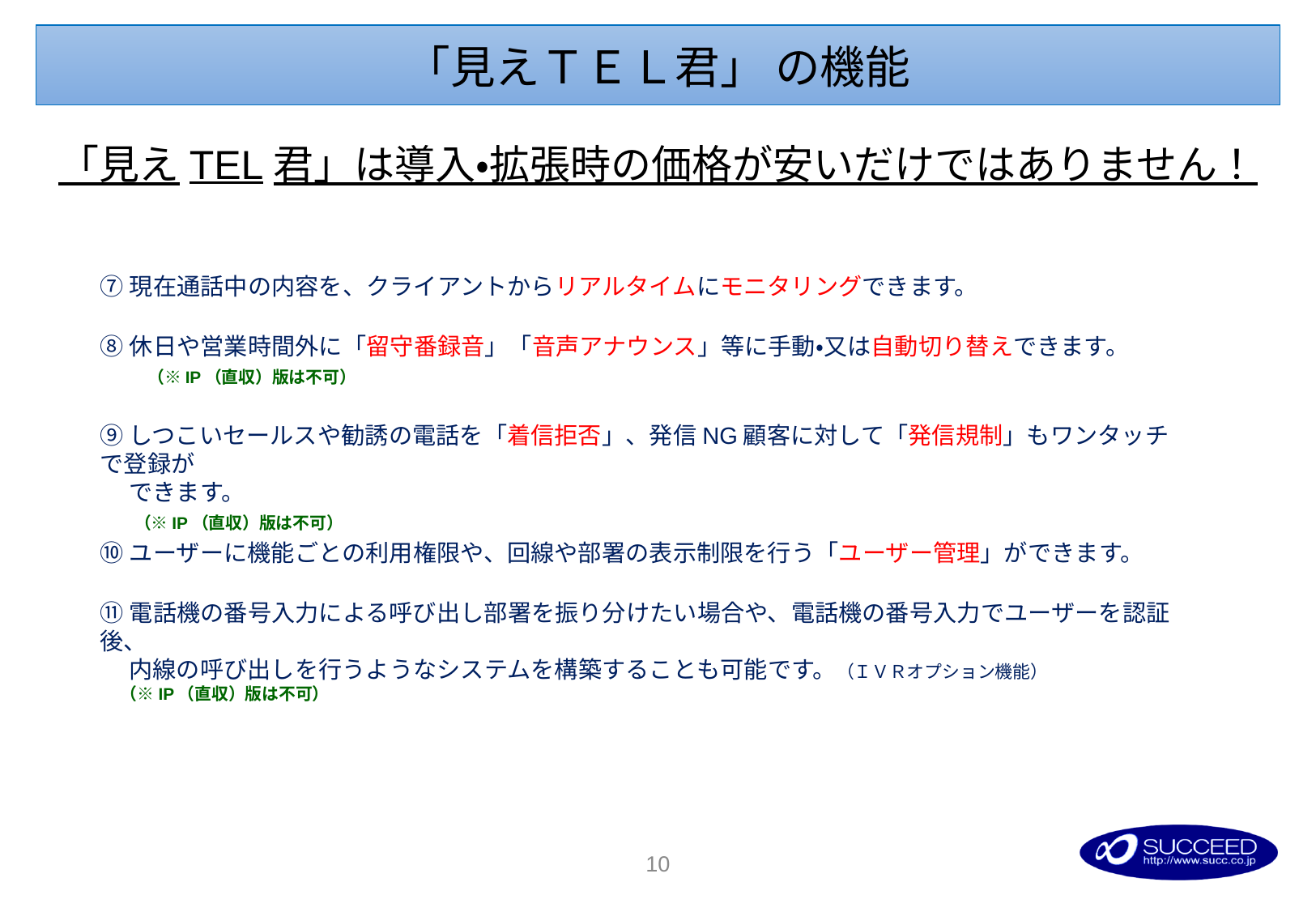

# 「見えＴＥＬ君」 の機能
「見えTEL君」は導入・拡張時の価格が安いだけではありません！
⑦現在通話中の内容を、クライアントからリアルタイムにモニタリングできます。
⑧休日や営業時間外に「留守番録音」「音声アナウンス」等に手動・又は自動切り替えできます。
　　（※IP（直収）版は不可）
⑨しつこいセールスや勧誘の電話を「着信拒否」、発信NG顧客に対して「発信規制」もワンタッチで登録が
　 できます。
　  （※IP（直収）版は不可）
⑩ユーザーに機能ごとの利用権限や、回線や部署の表示制限を行う「ユーザー管理」ができます。
⑪電話機の番号入力による呼び出し部署を振り分けたい場合や、電話機の番号入力でユーザーを認証後、
　 内線の呼び出しを行うようなシステムを構築することも可能です。（ＩＶＲオプション機能）
    （※IP（直収）版は不可）

10